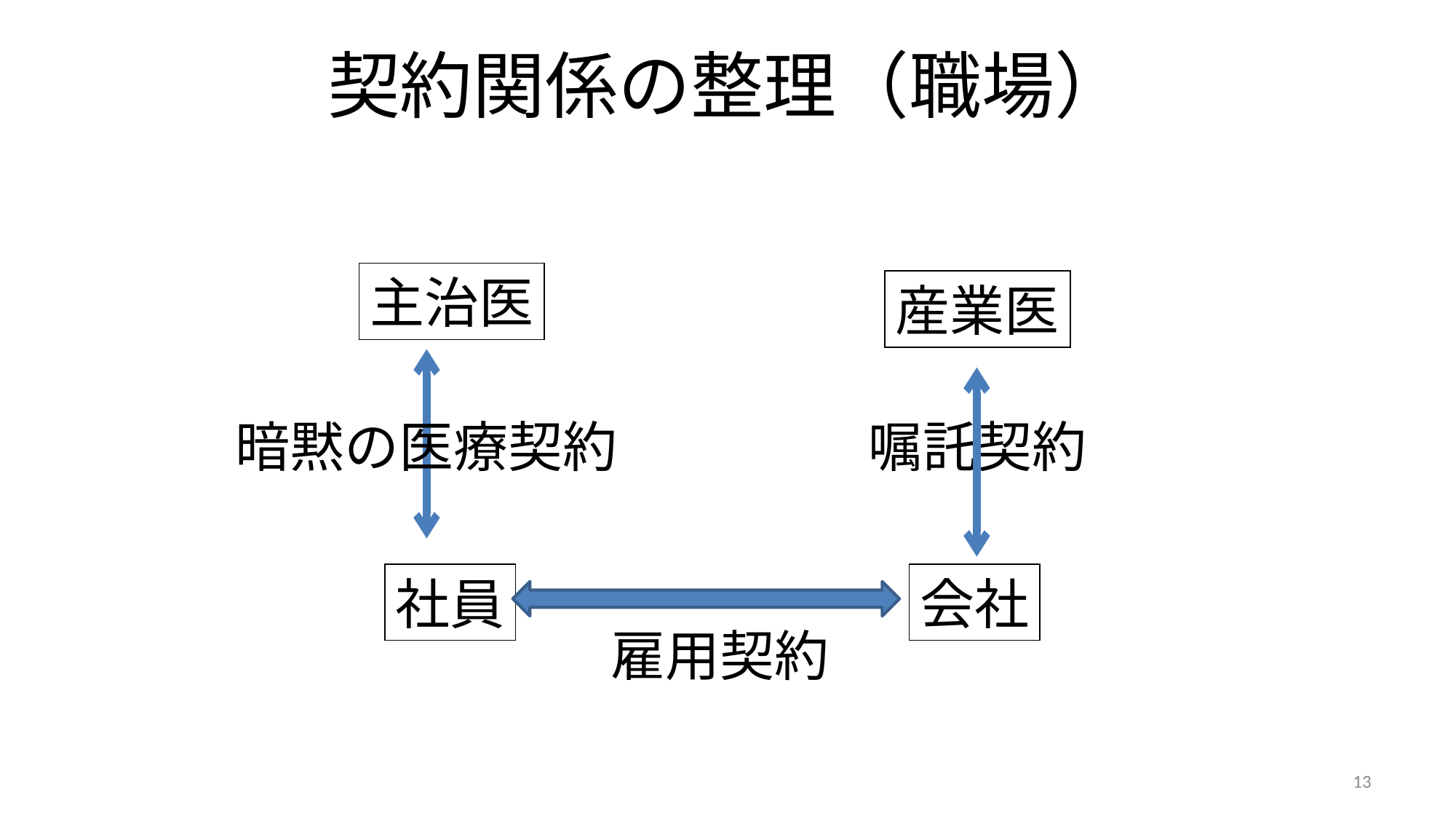

# 契約関係の整理（職場）
主治医
産業医
暗黙の医療契約
嘱託契約
社員
会社

雇用契約
13